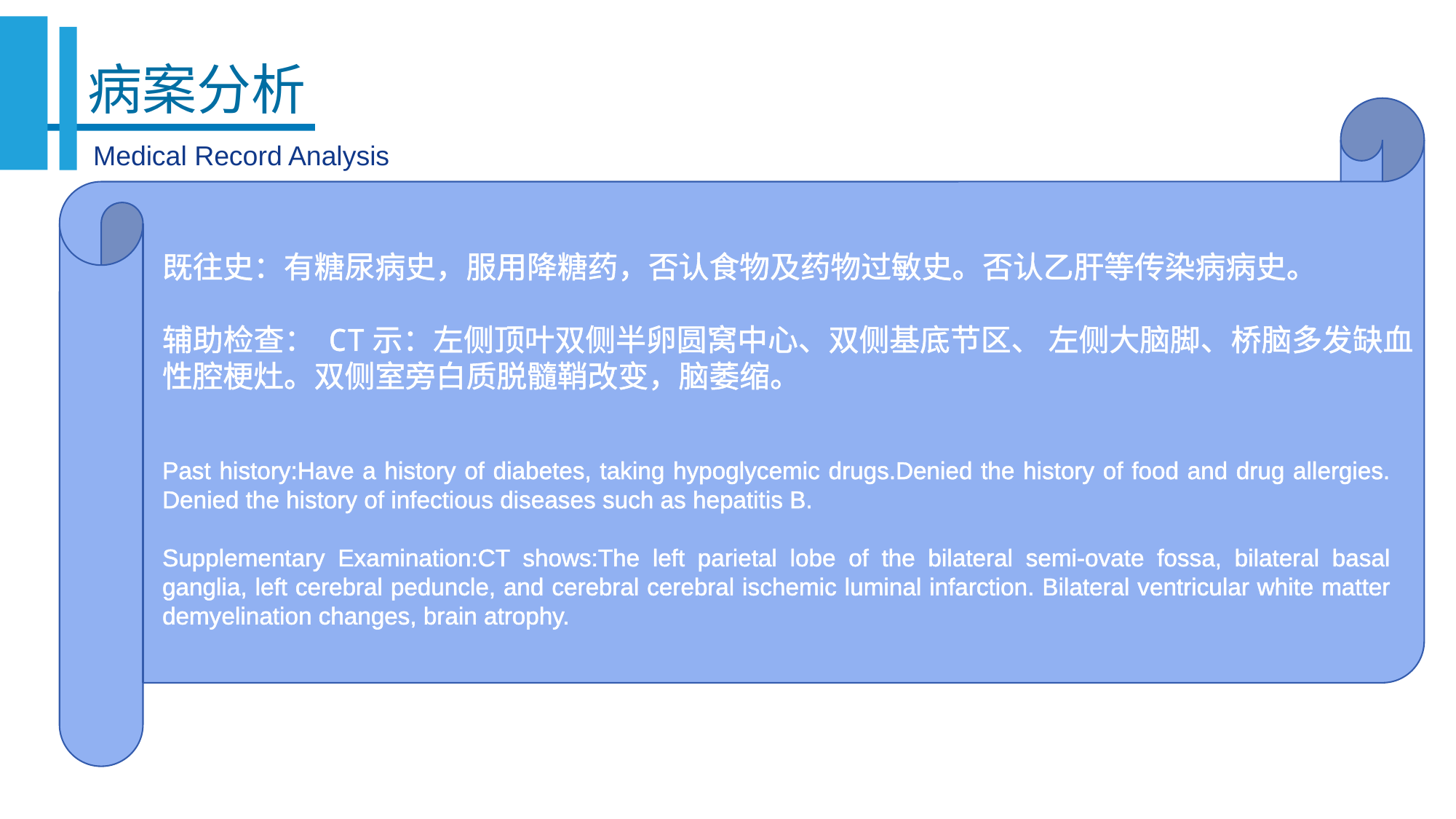

病案分析

既往史：有糖尿病史，服用降糖药，否认食物及药物过敏史。否认乙肝等传染病病史。

辅助检查： CT示：左侧顶叶双侧半卵圆窝中心、双侧基底节区、 左侧大脑脚、桥脑多发缺血性腔梗灶。双侧室旁白质脱髓鞘改变，脑萎缩。
Medical Record Analysis

天有
三宝
Past history:Have a history of diabetes, taking hypoglycemic drugs.Denied the history of food and drug allergies. Denied the history of infectious diseases such as hepatitis B.

Supplementary Examination:CT shows:The left parietal lobe of the bilateral semi-ovate fossa, bilateral basal ganglia, left cerebral peduncle, and cerebral cerebral ischemic luminal infarction. Bilateral ventricular white matter demyelination changes, brain atrophy.